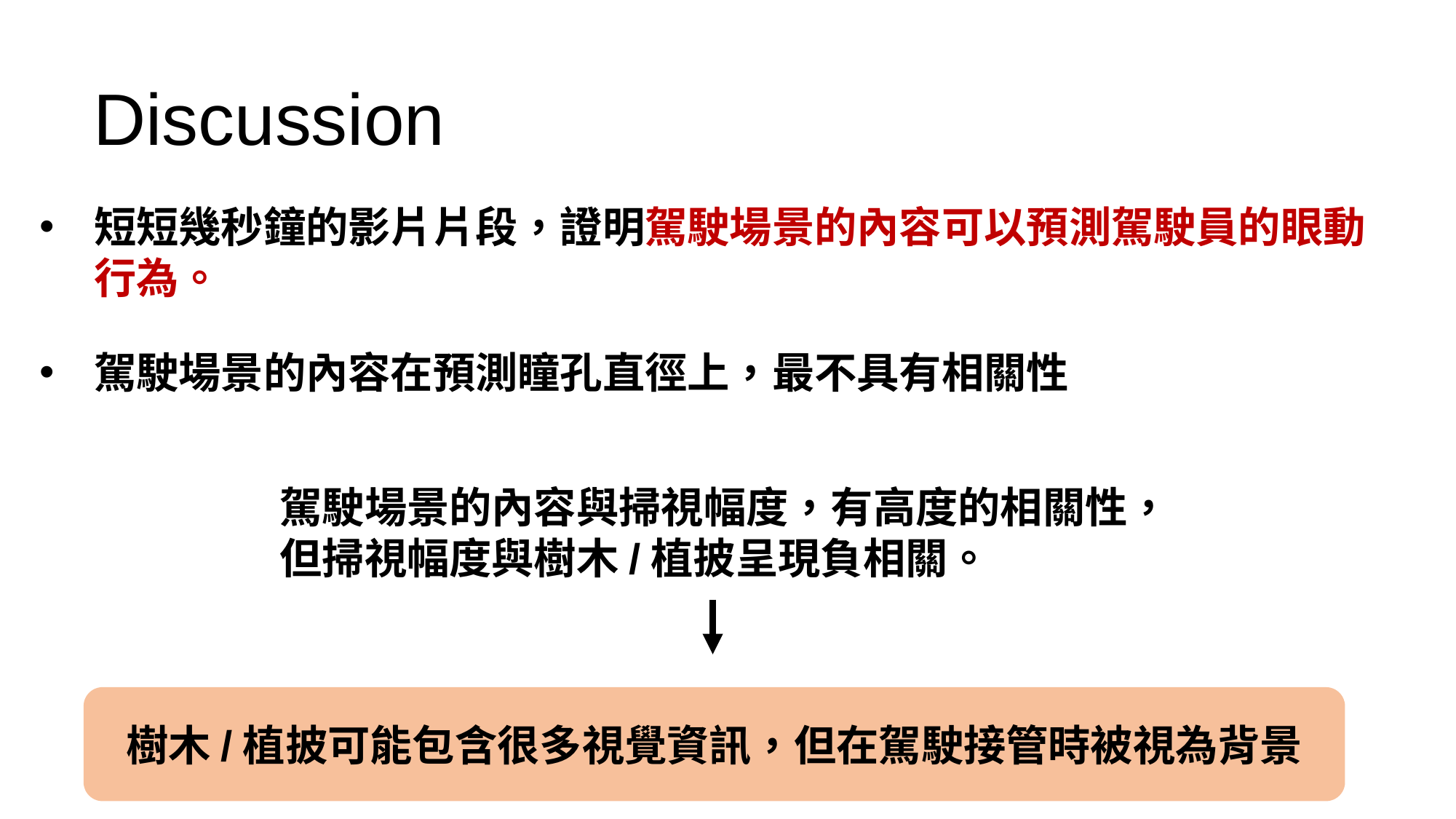

Discussion
短短幾秒鐘的影片片段，證明駕駛場景的內容可以預測駕駛員的眼動行為。
駕駛場景的內容在預測瞳孔直徑上，最不具有相關性
駕駛場景的內容與掃視幅度，有高度的相關性，但掃視幅度與樹木/植披呈現負相關。
樹木/植披可能包含很多視覺資訊，但在駕駛接管時被視為背景